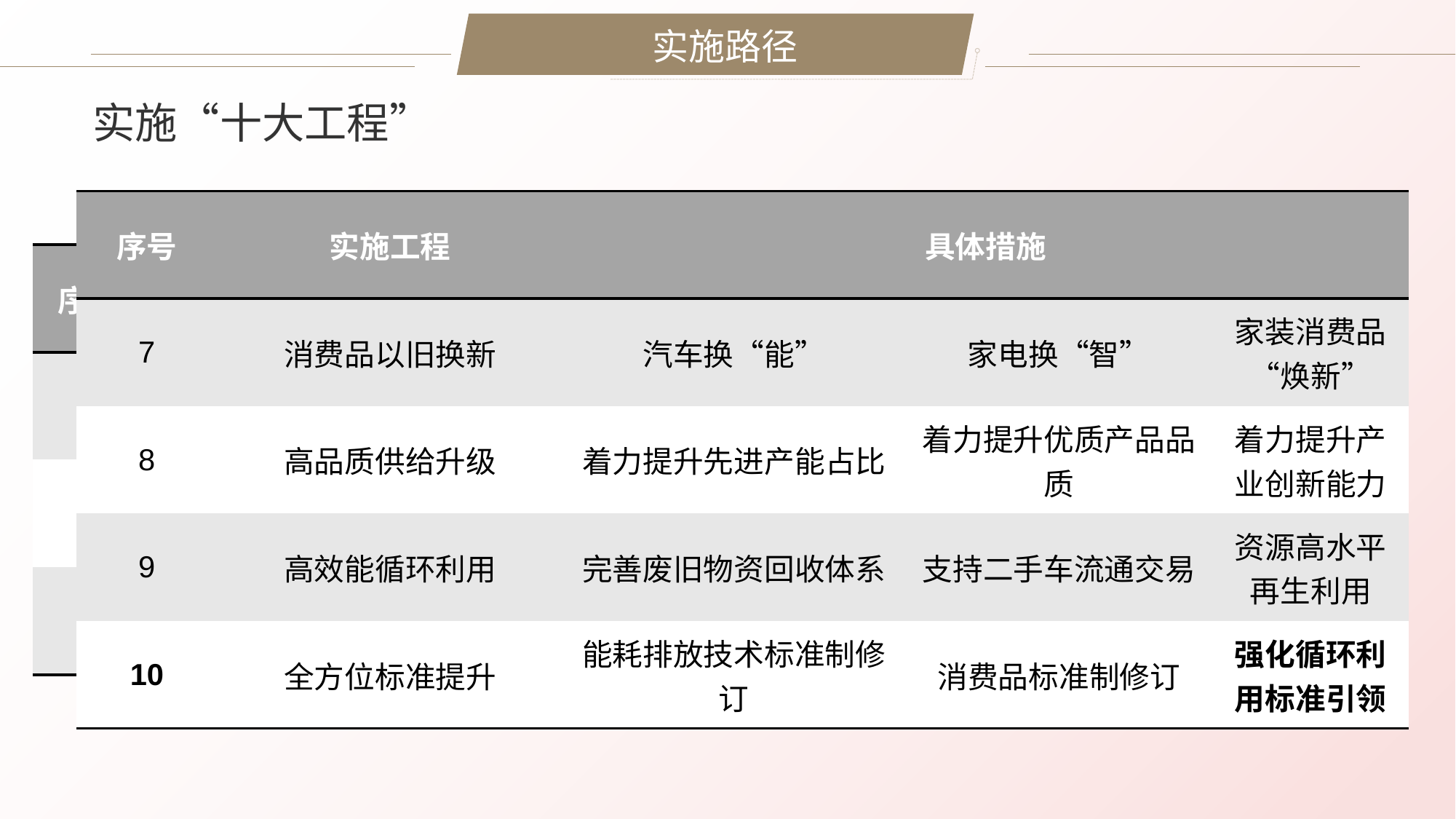

实施“十大工程”
| 序号 | 实施工程 | 具体措施 |  |  |
| --- | --- | --- | --- | --- |
| 7 | 消费品以旧换新 | 汽车换“能” | 家电换“智” | 家装消费品“焕新” |
| 8 | 高品质供给升级 | 着力提升先进产能占比 | 着力提升优质产品品质 | 着力提升产业创新能力 |
| 9 | 高效能循环利用 | 完善废旧物资回收体系 | 支持二手车流通交易 | 资源高水平再生利用 |
| 10 | 全方位标准提升 | 能耗排放技术标准制修订 | 消费品标准制修订 | 强化循环利用标准引领 |
| 序号 | 实施工程 | 具体措施 |  |  |
| --- | --- | --- | --- | --- |
| 4 | 建筑和市政基础设施设备更新 | 推进建筑设施设备更新 | 推进市政基础设施 设备更新 | 推动产业 绿色化转型 |
| 5 | 教体文旅设施更新 | 教育设备标准化更新 | 体育设施智慧化水平 | 文旅设施设备更新提升 |
| 6 | 医疗设备更新 | 扩充优质医疗资源布局 | 强化基层医疗卫生服务网底 |  |
| 序号 | 实施工程 | 具体措施 |  |  |
| --- | --- | --- | --- | --- |
| 1 | 工业技改提级 | 推动产业高端化跃升 | 推动产业智能化改造 | 推动产业 绿色化转型 |
| 2 | 农业机械装备升级 | 优化农机装备结构 | 补齐粮食烘干设施 装备短板 |  |
| 3 | 交通运输设备绿色转型 | 推动客运设备转型提能 | 推动运输装备 降碳提效 |  |